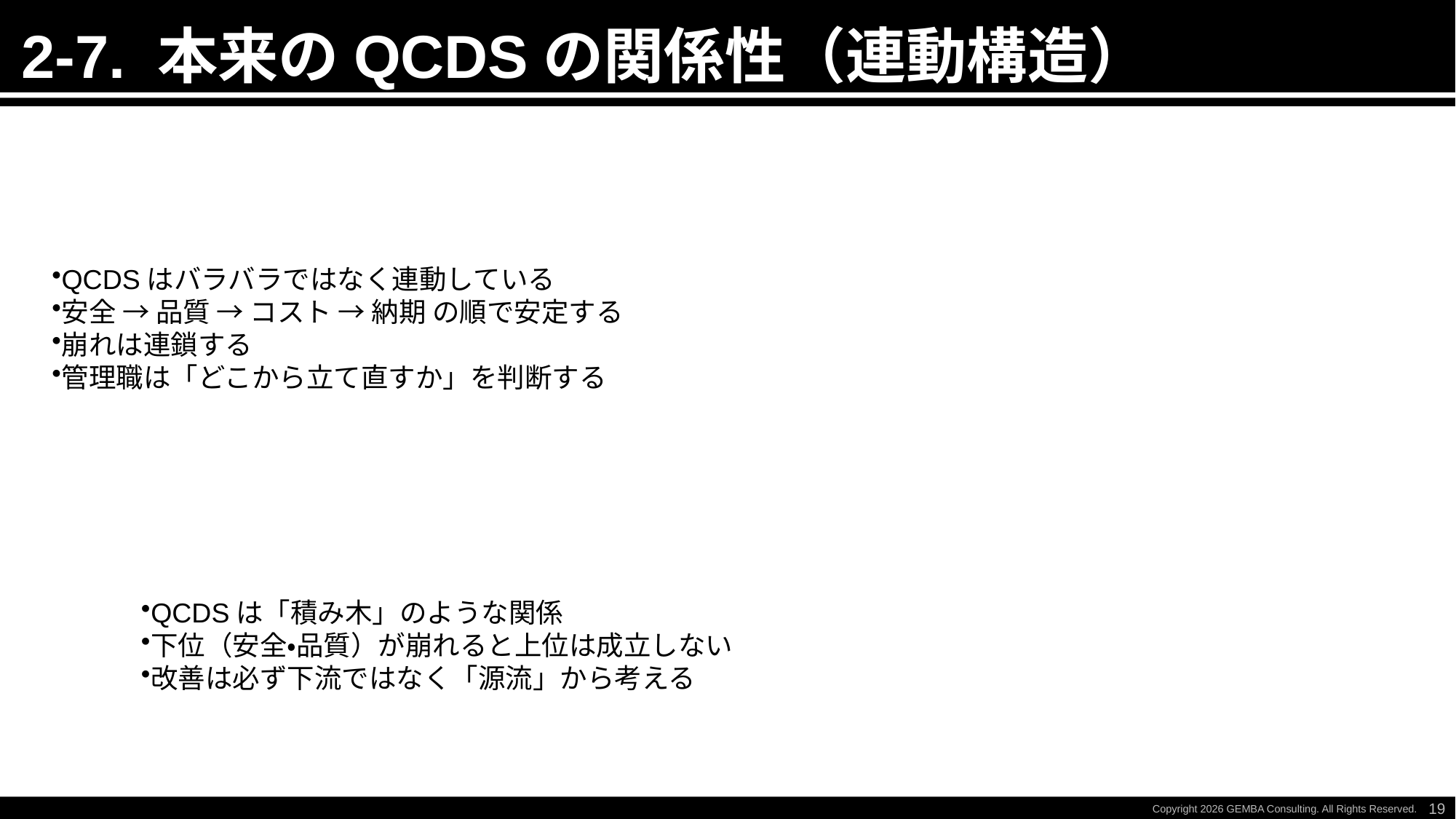

2-7. 本来のQCDSの関係性（連動構造）
QCDSはバラバラではなく連動している
安全 → 品質 → コスト → 納期 の順で安定する
崩れは連鎖する
管理職は「どこから立て直すか」を判断する
QCDSは「積み木」のような関係
下位（安全・品質）が崩れると上位は成立しない
改善は必ず下流ではなく「源流」から考える
19